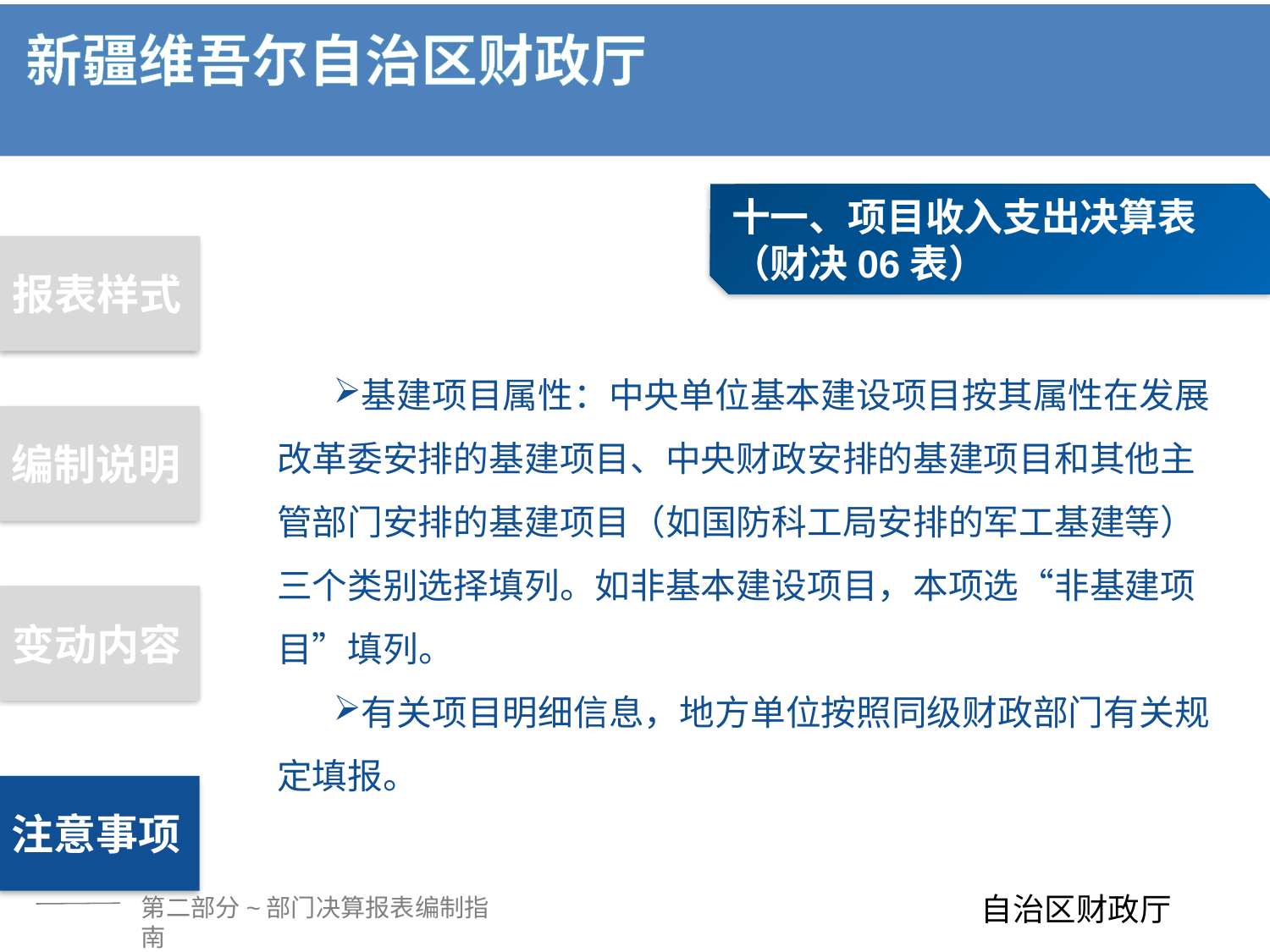

十一、项目收入支出决算表
（财决06表）
报表样式

基建项目属性：中央单位基本建设项目按其属性在发展改革委安排的基建项目、中央财政安排的基建项目和其他主管部门安排的基建项目（如国防科工局安排的军工基建等）三个类别选择填列。如非基本建设项目，本项选“非基建项目”填列。
有关项目明细信息，地方单位按照同级财政部门有关规定填报。
编制说明
变动内容
注意事项
第二部分~部门决算报表编制指南
63